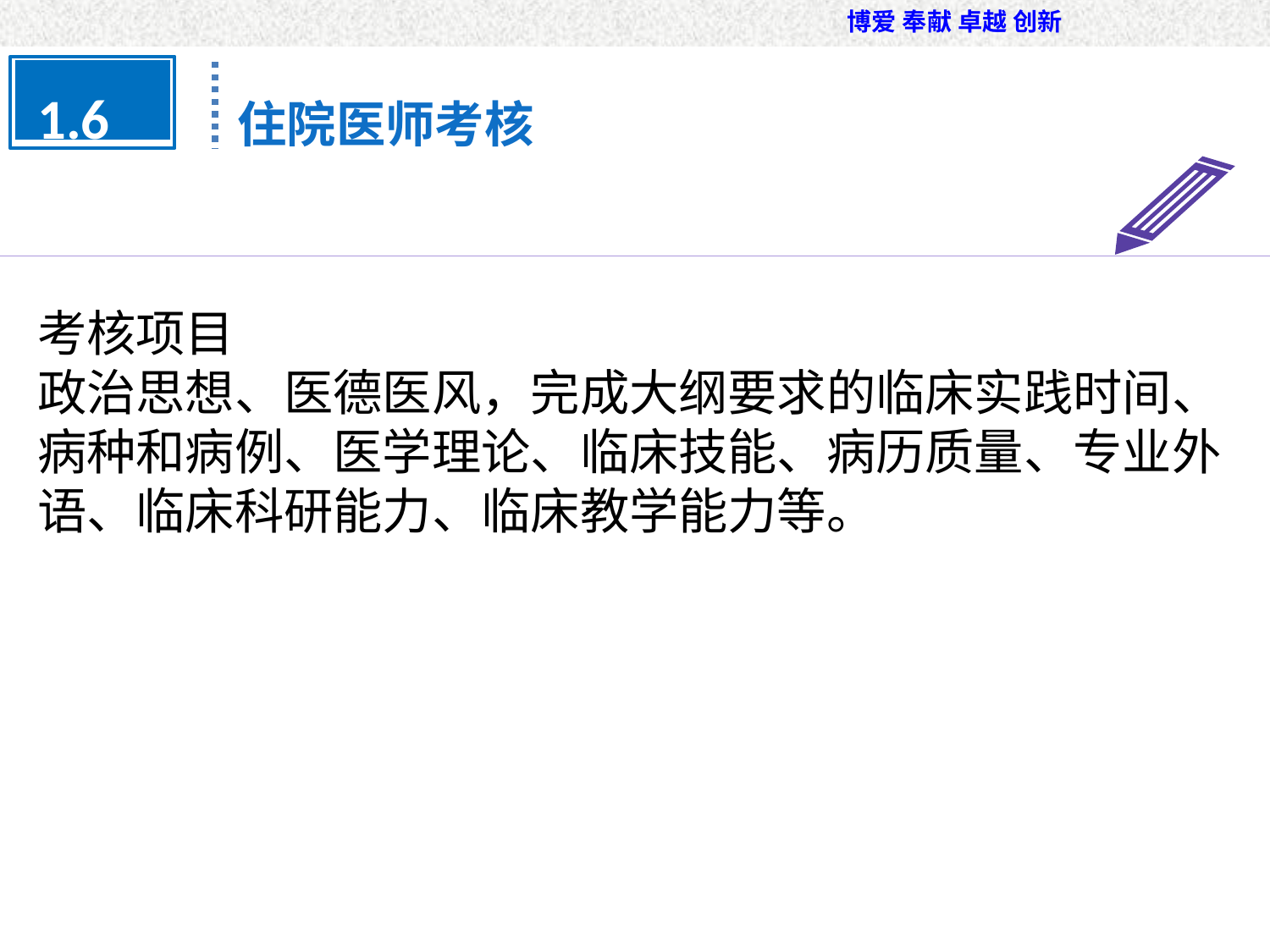

住院医师考核
1.6

考核项目
政治思想、医德医风，完成大纲要求的临床实践时间、病种和病例、医学理论、临床技能、病历质量、专业外语、临床科研能力、临床教学能力等。